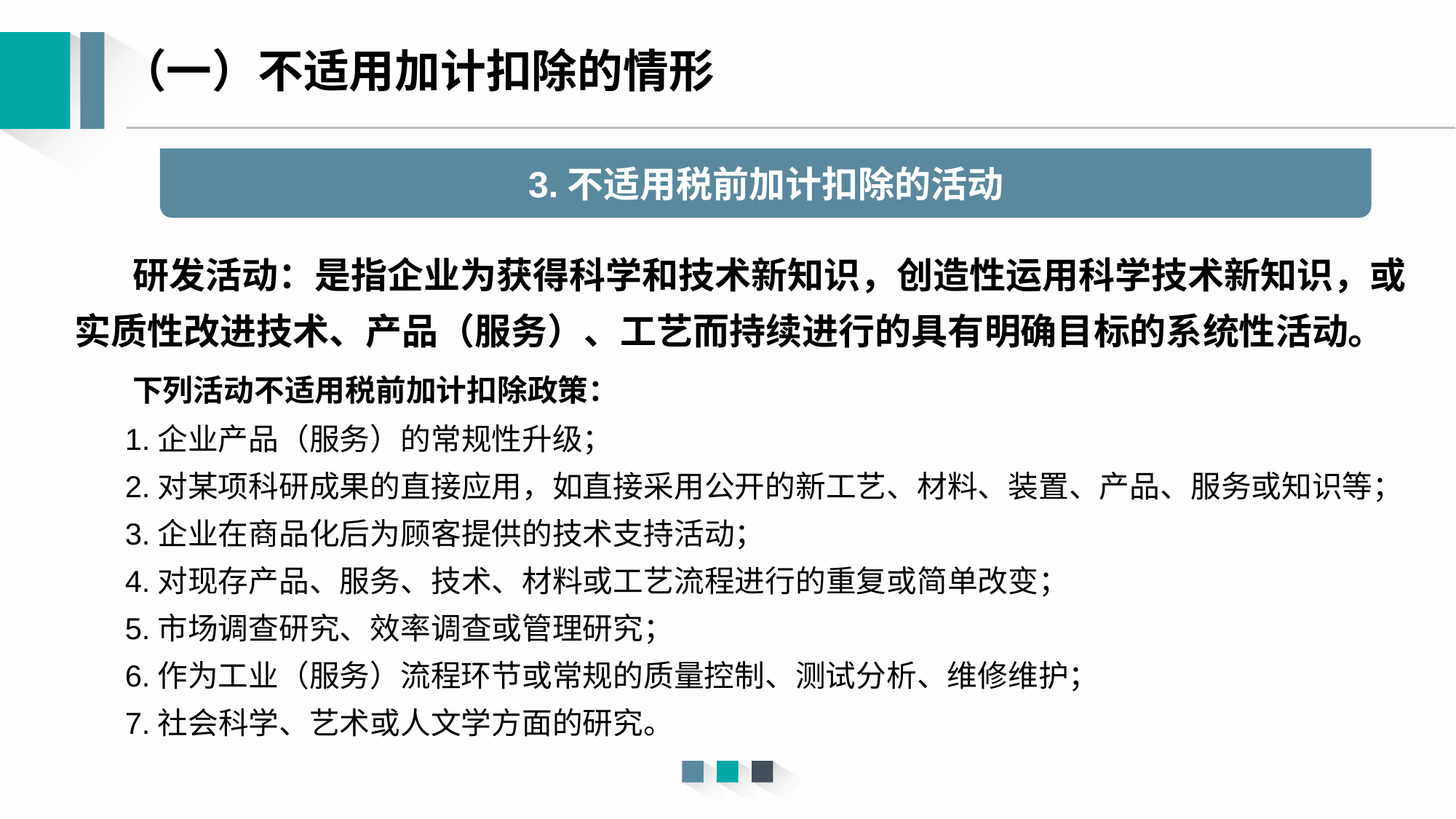

（一）不适用加计扣除的情形

3.不适用税前加计扣除的活动
      研发活动：是指企业为获得科学和技术新知识，创造性运用科学技术新知识，或实质性改进技术、产品（服务）、工艺而持续进行的具有明确目标的系统性活动。
      下列活动不适用税前加计扣除政策：
      1.企业产品（服务）的常规性升级；
      2.对某项科研成果的直接应用，如直接采用公开的新工艺、材料、装置、产品、服务或知识等；
      3.企业在商品化后为顾客提供的技术支持活动；
      4.对现存产品、服务、技术、材料或工艺流程进行的重复或简单改变；
      5.市场调查研究、效率调查或管理研究；
      6.作为工业（服务）流程环节或常规的质量控制、测试分析、维修维护；
      7.社会科学、艺术或人文学方面的研究。